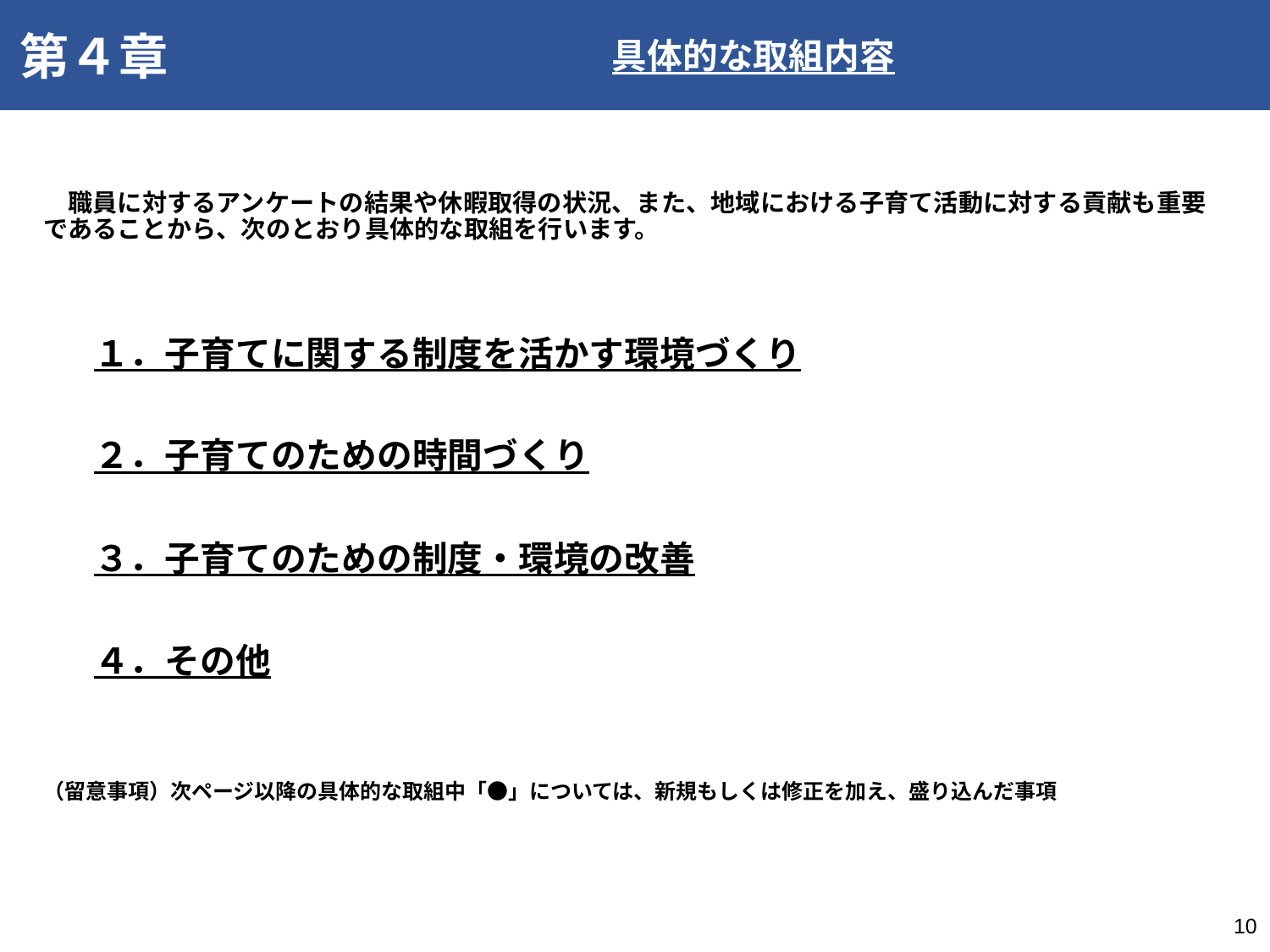

第４章
　　　　　　　　　　　　　　　　　具体的な取組内容
　職員に対するアンケートの結果や休暇取得の状況、また、地域における子育て活動に対する貢献も重要であることから、次のとおり具体的な取組を行います。
１．子育てに関する制度を活かす環境づくり
２．子育てのための時間づくり
３．子育てのための制度・環境の改善
４．その他

（留意事項）次ページ以降の具体的な取組中「●」については、新規もしくは修正を加え、盛り込んだ事項
10